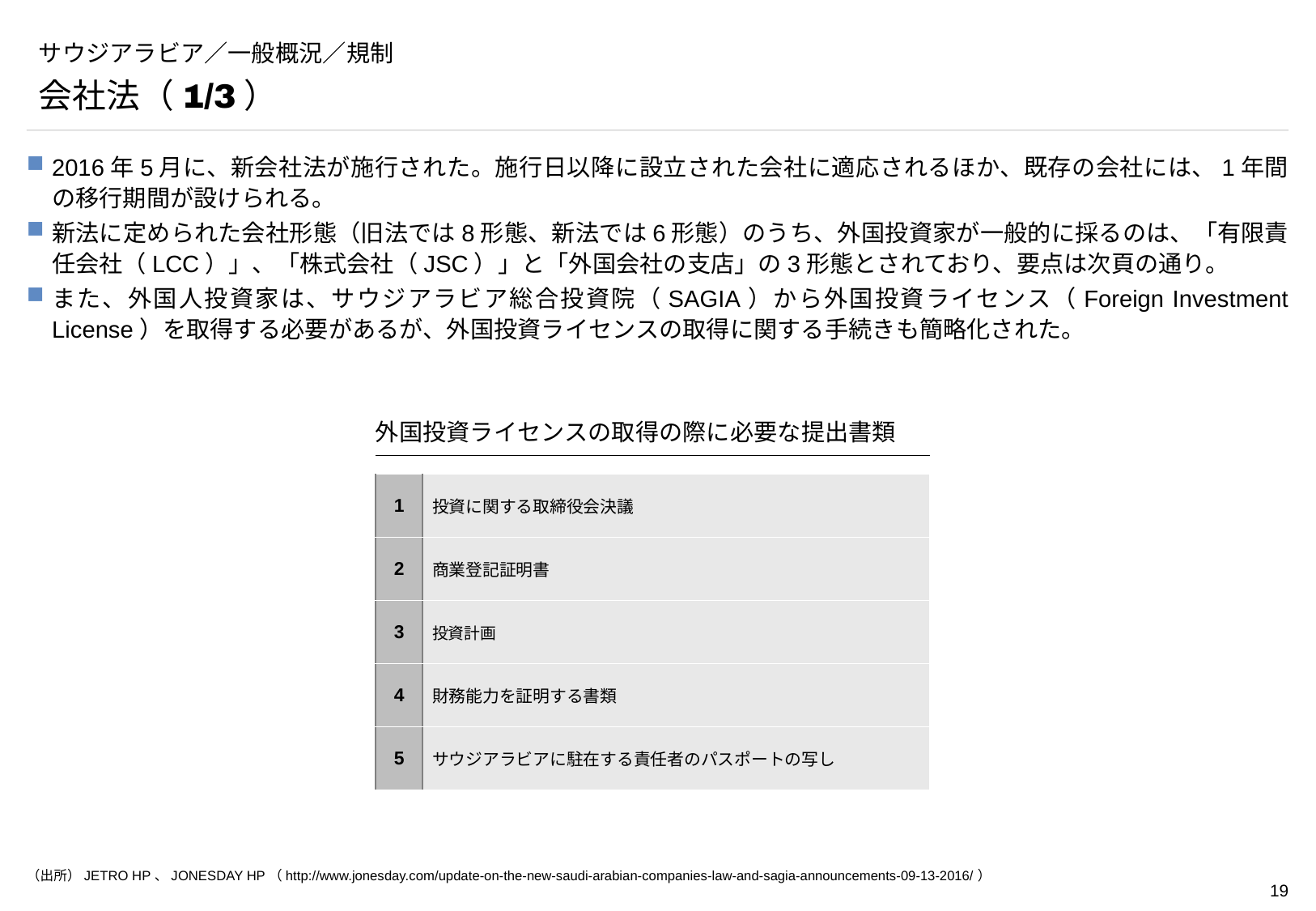

# サウジアラビア／一般概況／規制
会社法（1/3）
2016年5月に、新会社法が施行された。施行日以降に設立された会社に適応されるほか、既存の会社には、1年間の移行期間が設けられる。
新法に定められた会社形態（旧法では8形態、新法では6形態）のうち、外国投資家が一般的に採るのは、「有限責任会社（LCC）」、「株式会社（JSC）」と「外国会社の支店」の3形態とされており、要点は次頁の通り。
また、外国人投資家は、サウジアラビア総合投資院（SAGIA）から外国投資ライセンス（Foreign Investment License）を取得する必要があるが、外国投資ライセンスの取得に関する手続きも簡略化された。
外国投資ライセンスの取得の際に必要な提出書類
| 1 | 投資に関する取締役会決議 |
| --- | --- |
| 2 | 商業登記証明書 |
| 3 | 投資計画 |
| 4 | 財務能力を証明する書類 |
| 5 | サウジアラビアに駐在する責任者のパスポートの写し |
（出所）JETRO HP、JONESDAY HP（http://www.jonesday.com/update-on-the-new-saudi-arabian-companies-law-and-sagia-announcements-09-13-2016/）